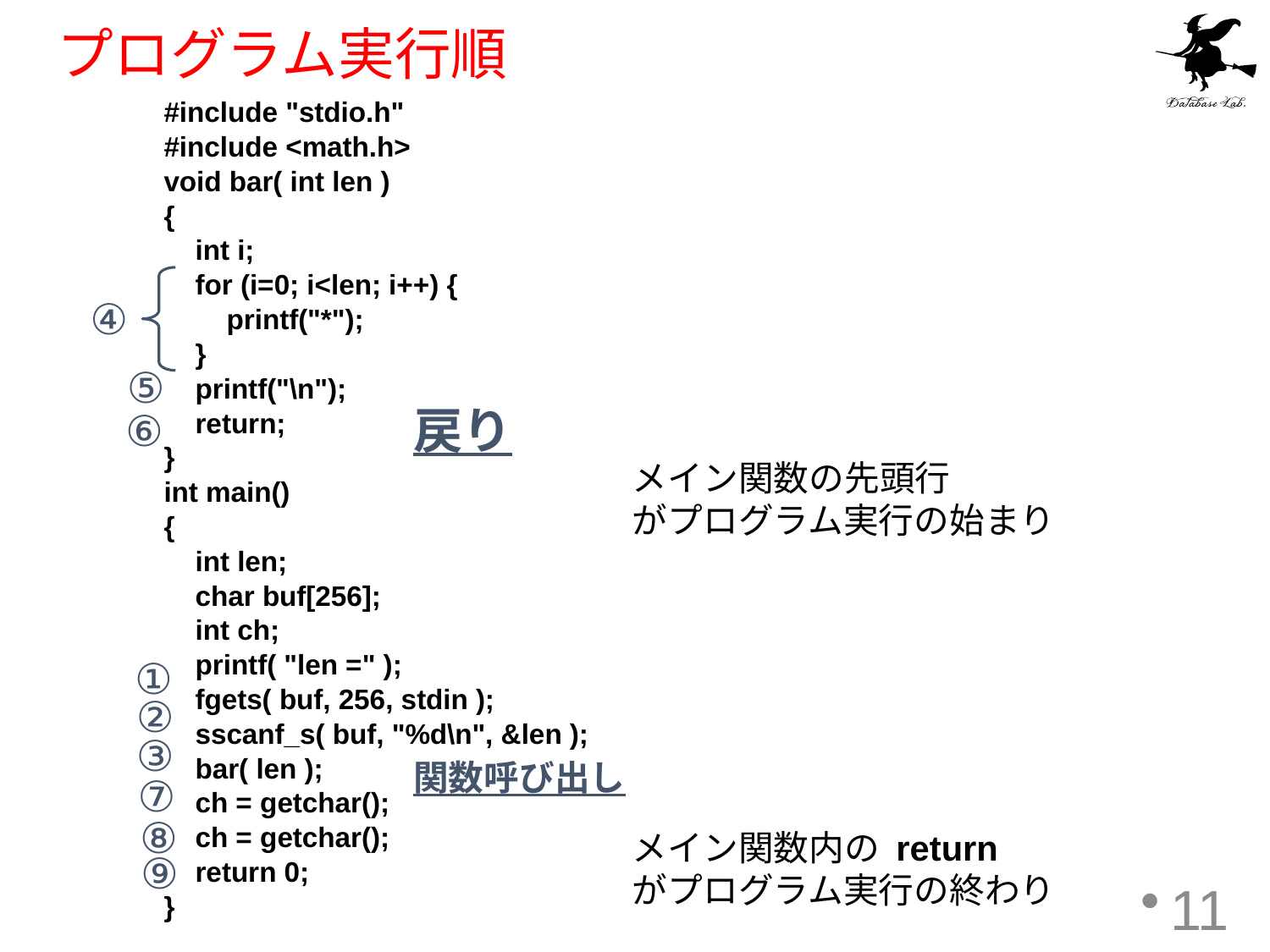

# プログラム実行順
#include "stdio.h"
#include <math.h>
void bar( int len )
{
    int i;
    for (i=0; i<len; i++) {
        printf("*");
    }
    printf("\n");
    return;
}
int main()
{
    int len;
    char buf[256];
    int ch;
    printf( "len =" );
    fgets( buf, 256, stdin );
    sscanf_s( buf, "%d\n", &len );
    bar( len );
    ch = getchar();
    ch = getchar();
    return 0;
}

④

⑤
戻り
⑥

メイン関数の先頭行
がプログラム実行の始まり
①
②
③
関数呼び出し
⑦
⑧
メイン関数内の return
がプログラム実行の終わり
⑨
11